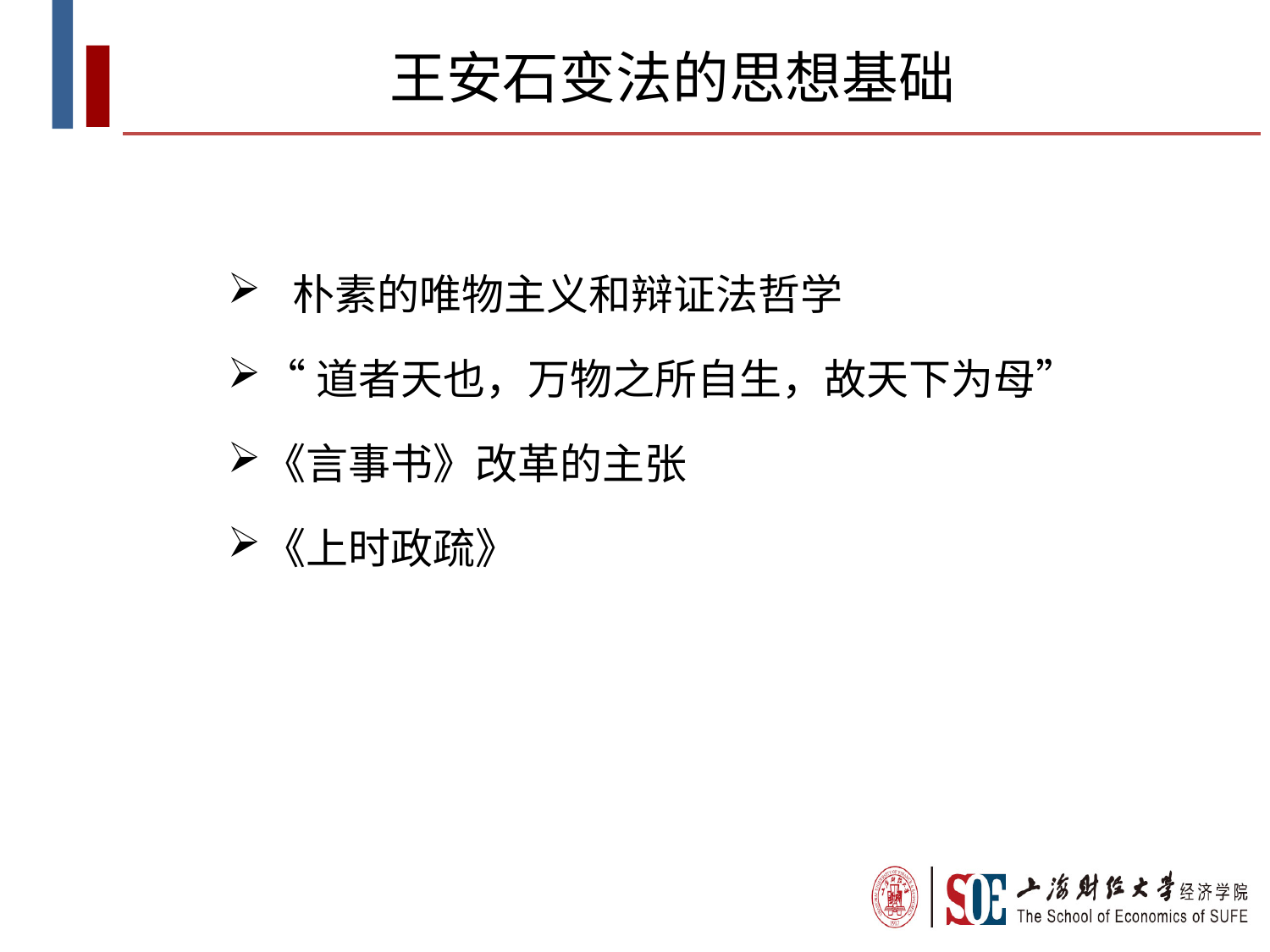

王安石变法的思想基础
  朴素的唯物主义和辩证法哲学
“道者天也，万物之所自生，故天下为母”
《言事书》改革的主张
《上时政疏》